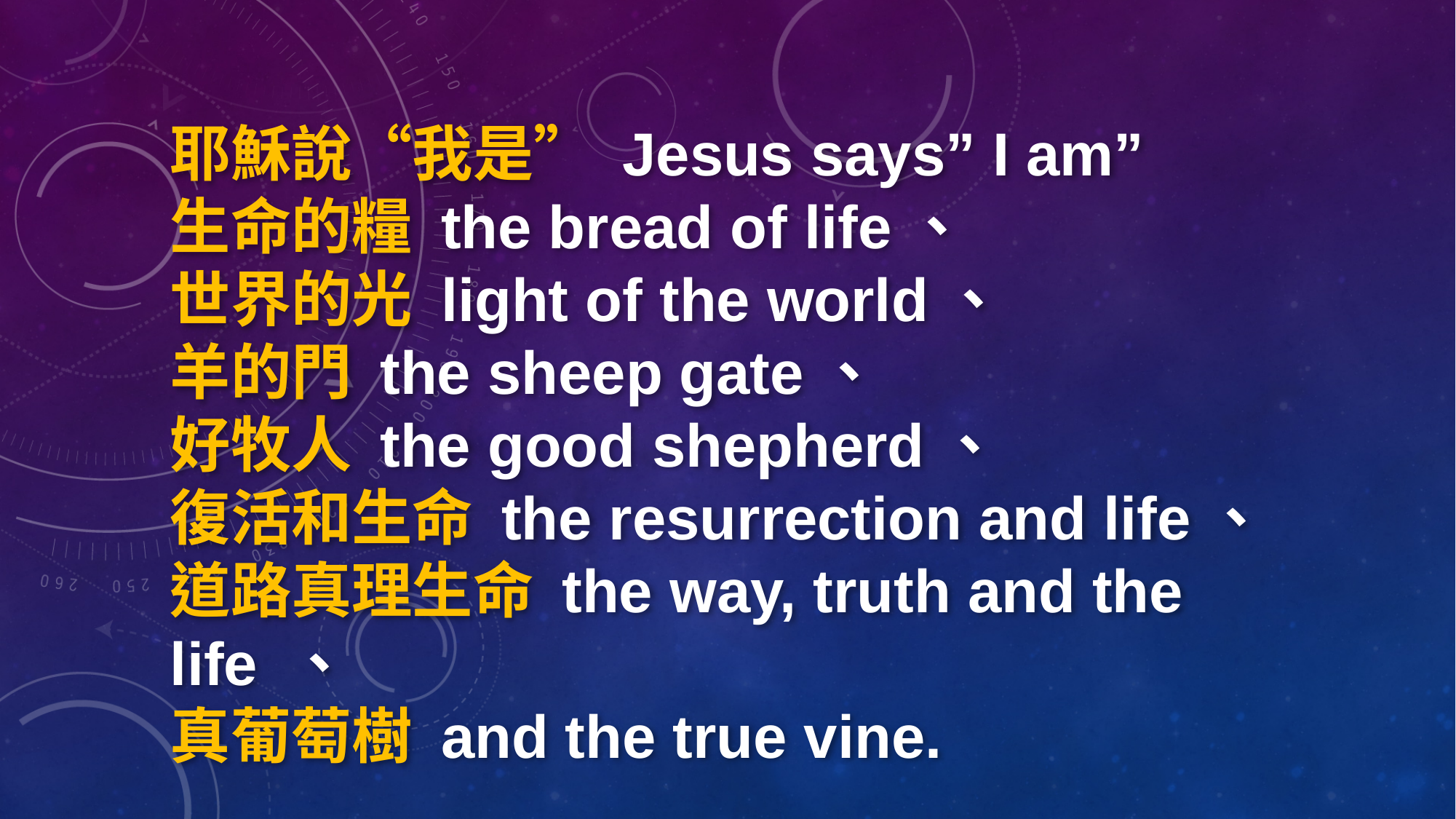

耶穌說“我是” Jesus says” I am”
生命的糧 the bread of life、
世界的光 light of the world、
羊的門 the sheep gate、
好牧人 the good shepherd、
復活和生命 the resurrection and life、
道路真理生命 the way, truth and the life 、
真葡萄樹 and the true vine.